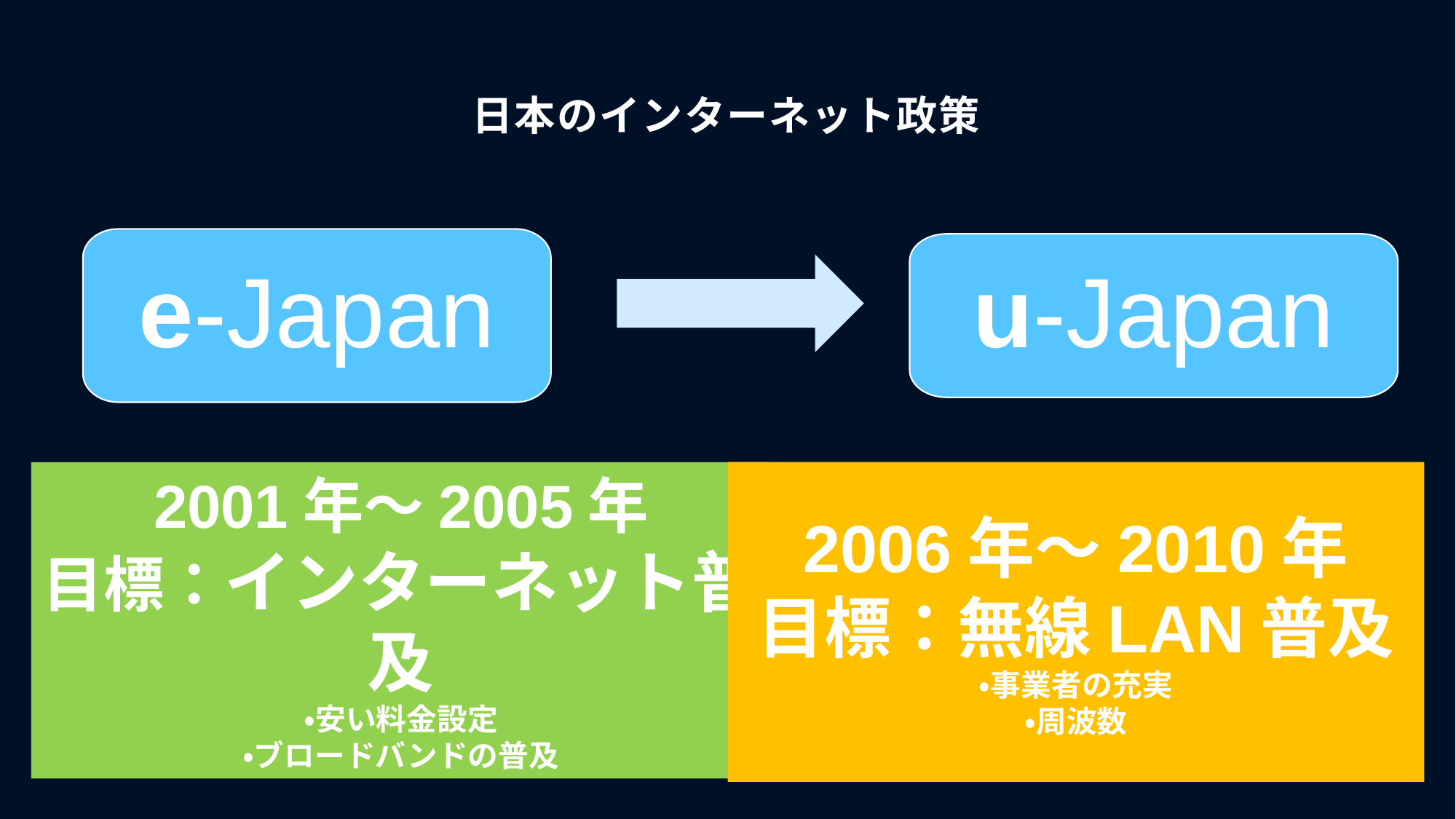

日本のインターネット政策
e-Japan
u-Japan

2001年～2005年
目標：インターネット普及
・安い料金設定
・ブロードバンドの普及
2006年～2010年
目標：無線LAN普及
・事業者の充実
・周波数